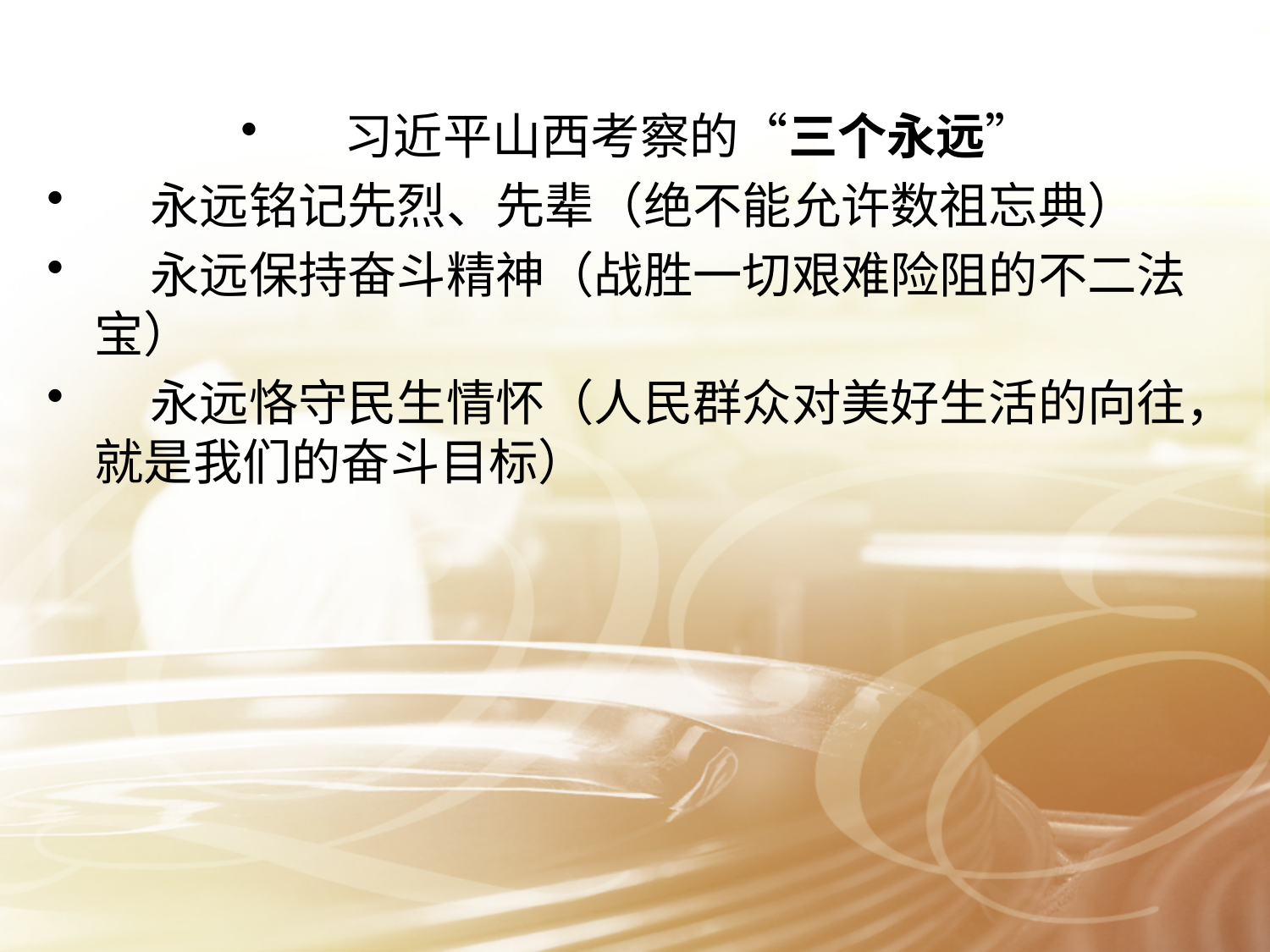

#
    习近平山西考察的“三个永远”
    永远铭记先烈、先辈（绝不能允许数祖忘典）
    永远保持奋斗精神（战胜一切艰难险阻的不二法宝）
    永远恪守民生情怀（人民群众对美好生活的向往，就是我们的奋斗目标）